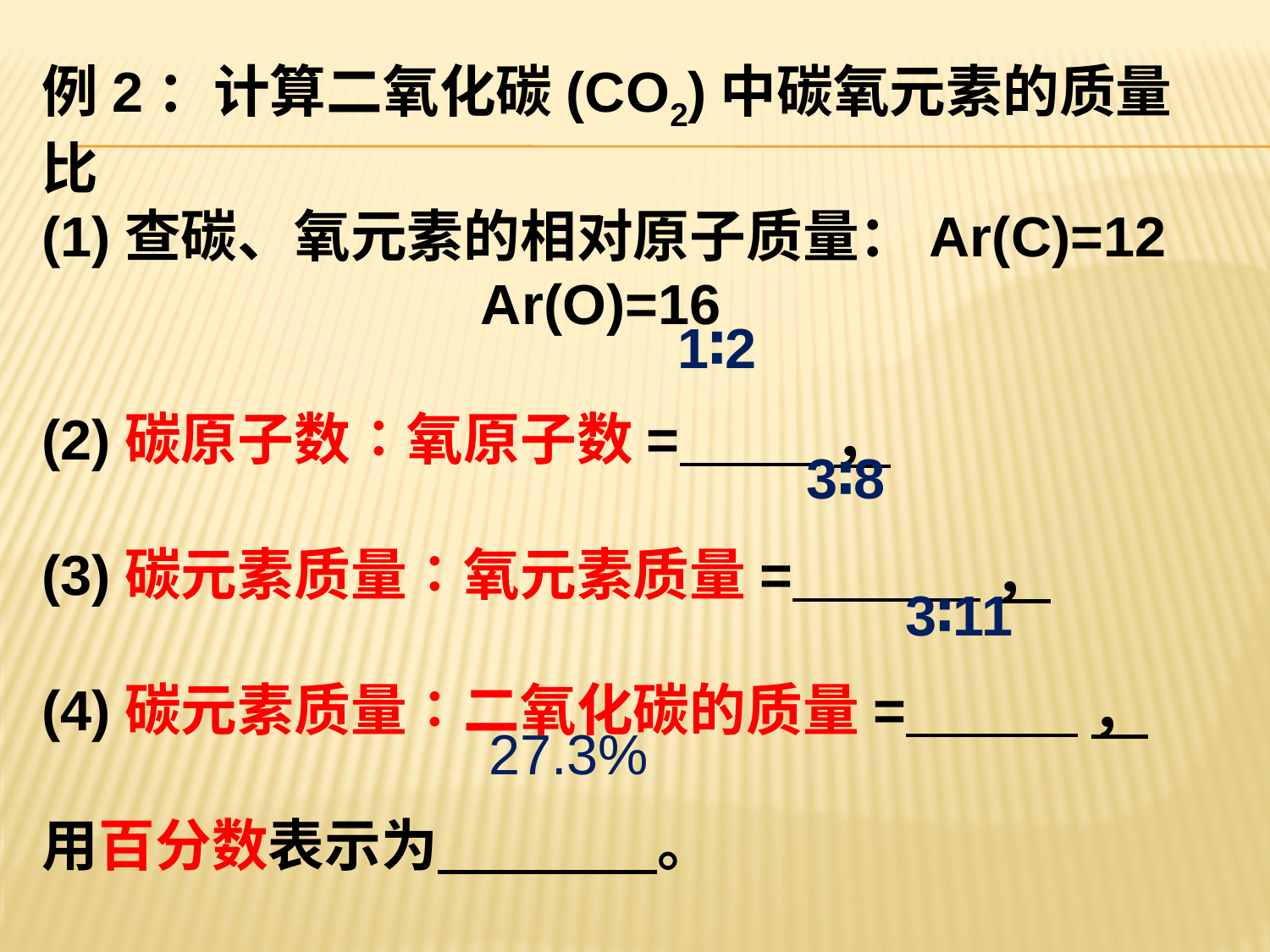

例2：计算二氧化碳(CO2)中碳氧元素的质量比
(1)查碳、氧元素的相对原子质量：Ar(C)=12
                            Ar(O)=16

(2)碳原子数∶氧原子数=         ，

(3)碳元素质量∶氧元素质量=            ，

(4)碳元素质量∶二氧化碳的质量=           ，

用百分数表示为                 。
# 1∶2
3∶8
3∶11
27.3%